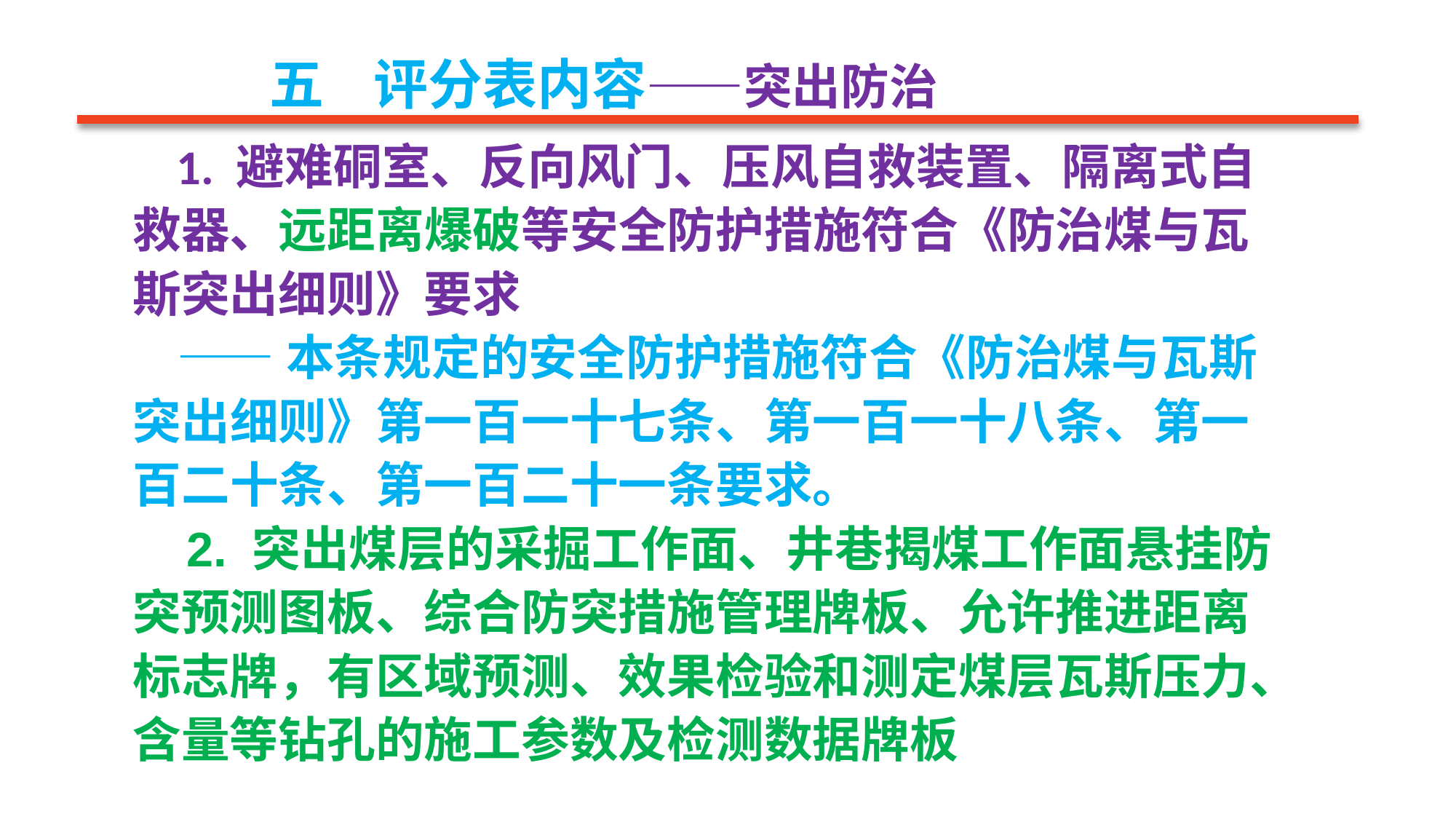

五    评分表内容——突出防治
    1. 避难硐室、反向风门、压风自救装置、隔离式自救器、远距离爆破等安全防护措施符合《防治煤与瓦斯突出细则》要求
    ——本条规定的安全防护措施符合《防治煤与瓦斯突出细则》第一百一十七条、第一百一十八条、第一百二十条、第一百二十一条要求。
    2. 突出煤层的采掘工作面、井巷揭煤工作面悬挂防突预测图板、综合防突措施管理牌板、允许推进距离标志牌，有区域预测、效果检验和测定煤层瓦斯压力、含量等钻孔的施工参数及检测数据牌板